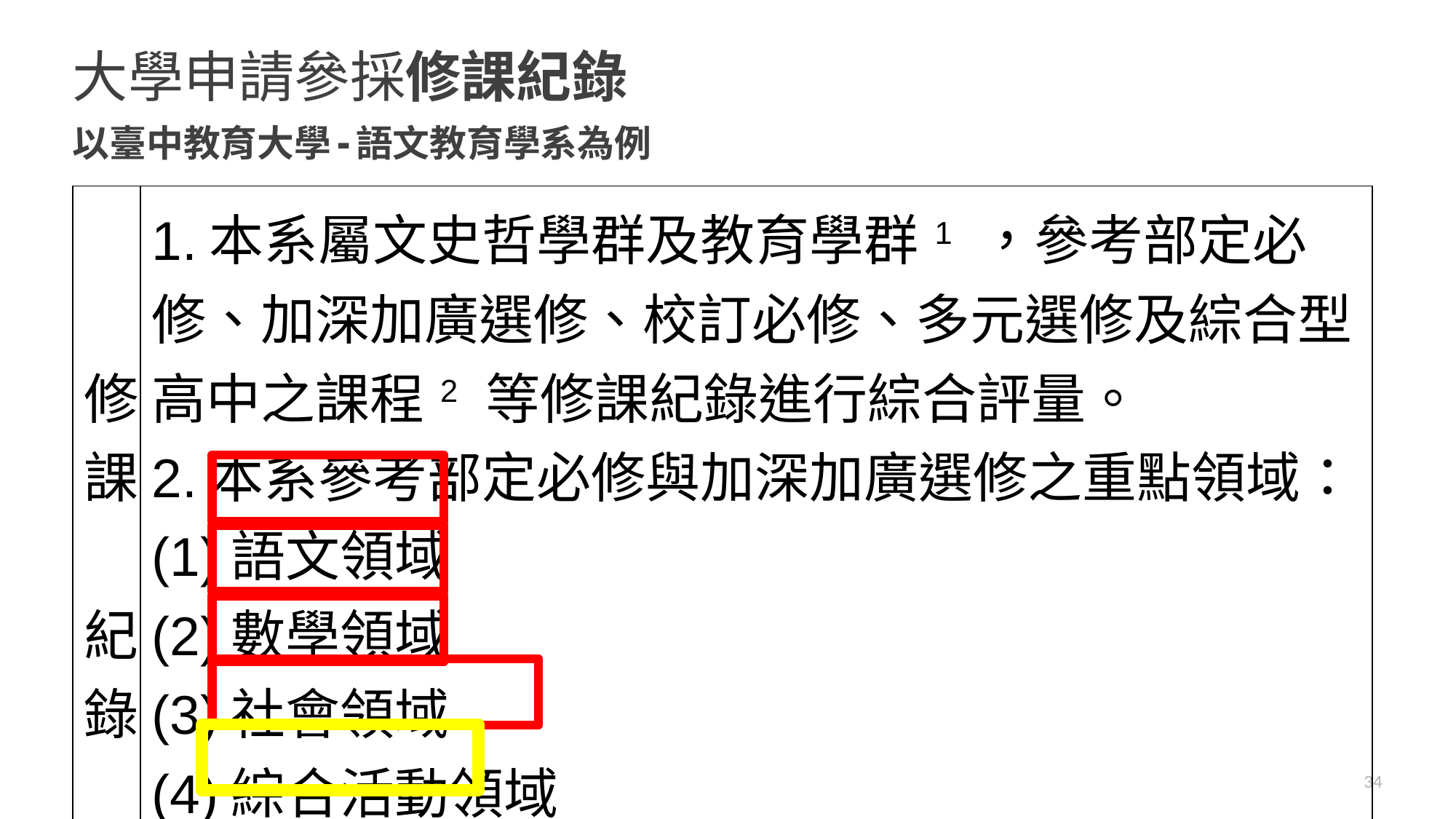

# 大學申請參採修課紀錄 以臺中教育大學-語文教育學系為例
| 修課 紀錄 | 1.本系屬文史哲學群及教育學群1 ，參考部定必修、加深加廣選修、校訂必修、多元選修及綜合型高中之課程2 等修課紀錄進行綜合評量。 2.本系參考部定必修與加深加廣選修之重點領域： (1)語文領域 (2)數學領域 (3)社會領域 (4)綜合活動領域 3.學業總成績 |
| --- | --- |

34